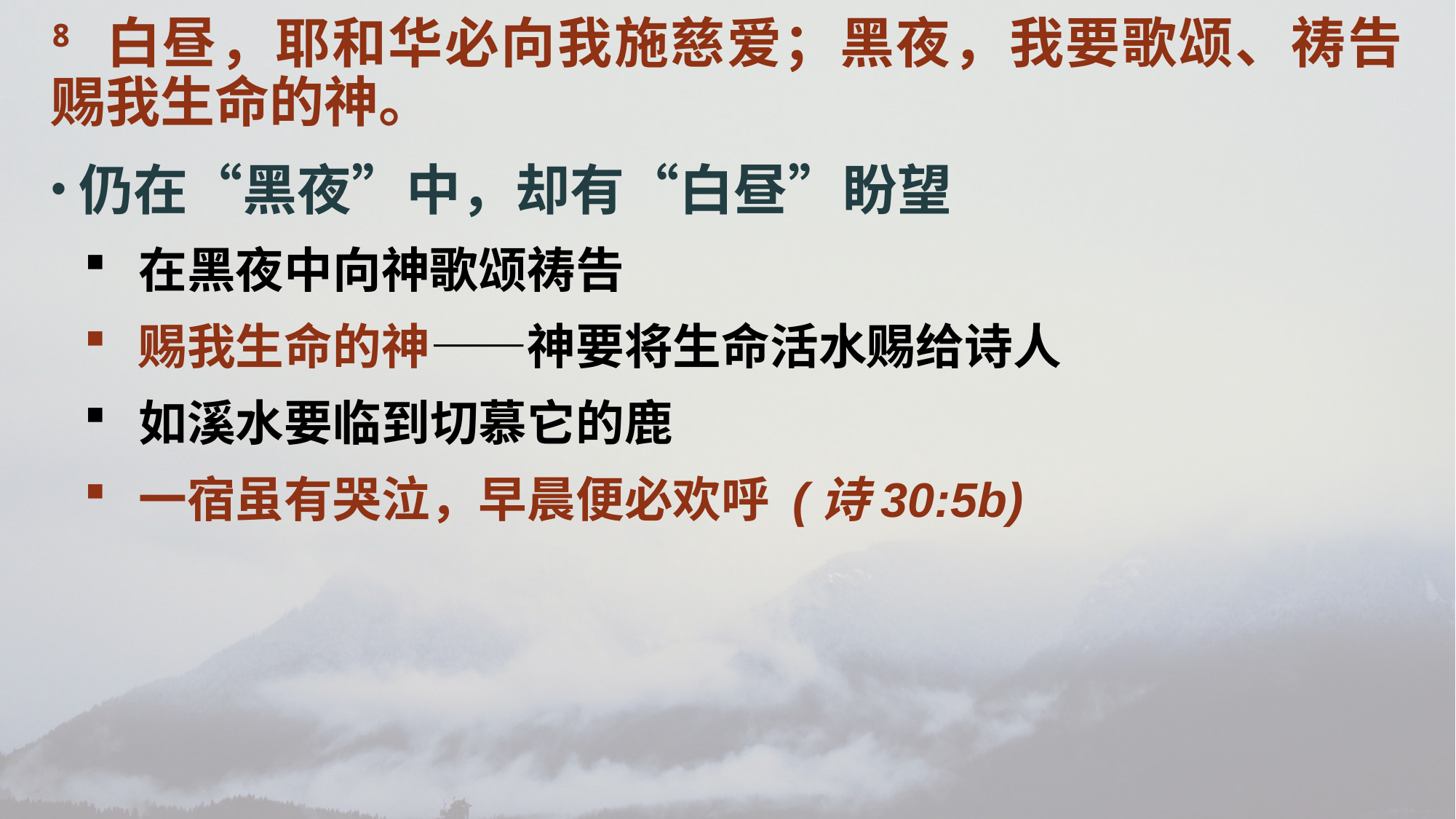

8 白昼，耶和华必向我施慈爱；黑夜，我要歌颂、祷告赐我生命的神。
仍在“黑夜”中，却有“白昼”盼望
在黑夜中向神歌颂祷告
赐我生命的神——神要将生命活水赐给诗人
如溪水要临到切慕它的鹿
一宿虽有哭泣，早晨便必欢呼 (诗30:5b)